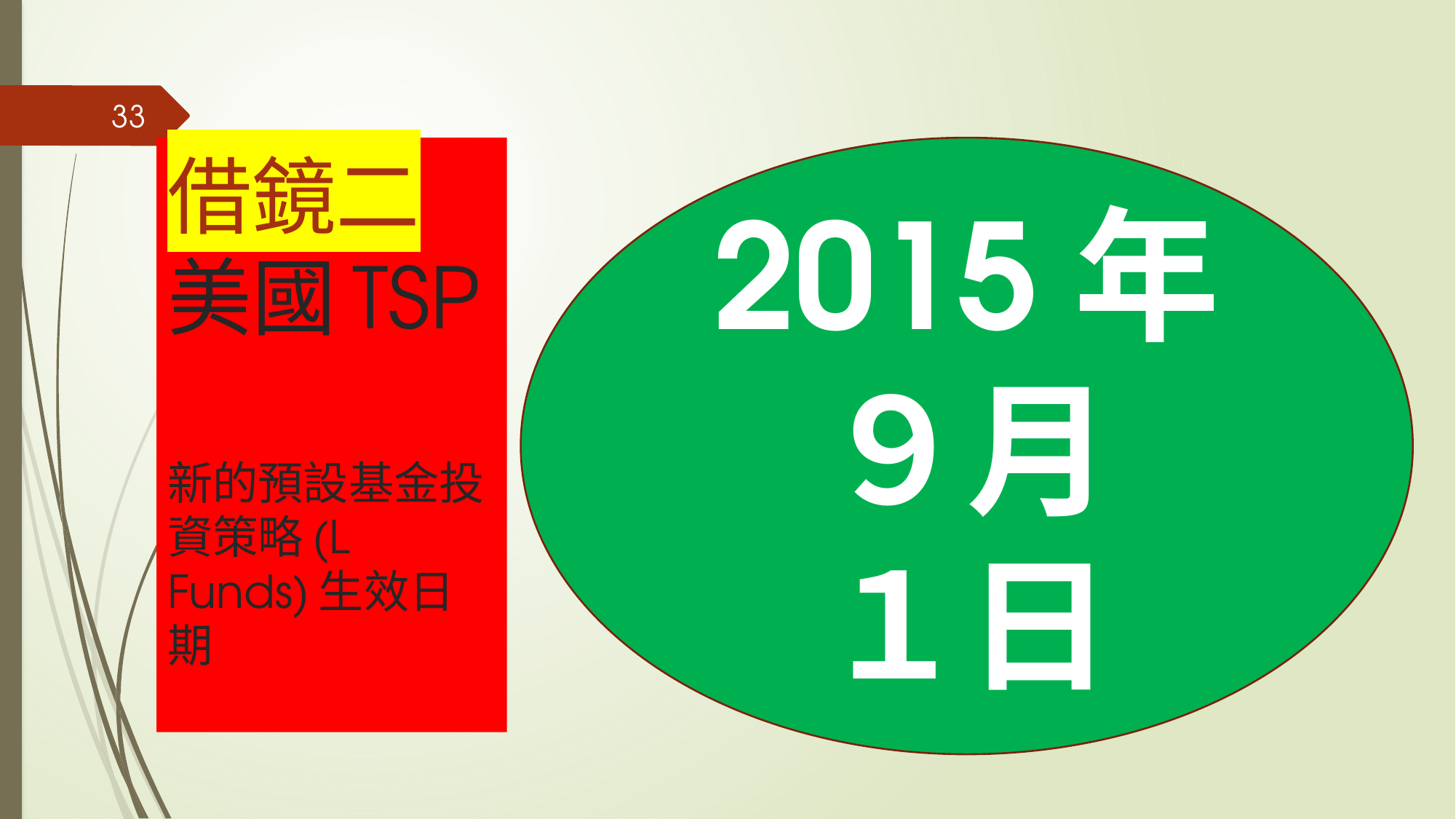

33
# 借鏡二 美國TSP 新的預設基金投資策略(L Funds)生效日期
2015年９月
１日